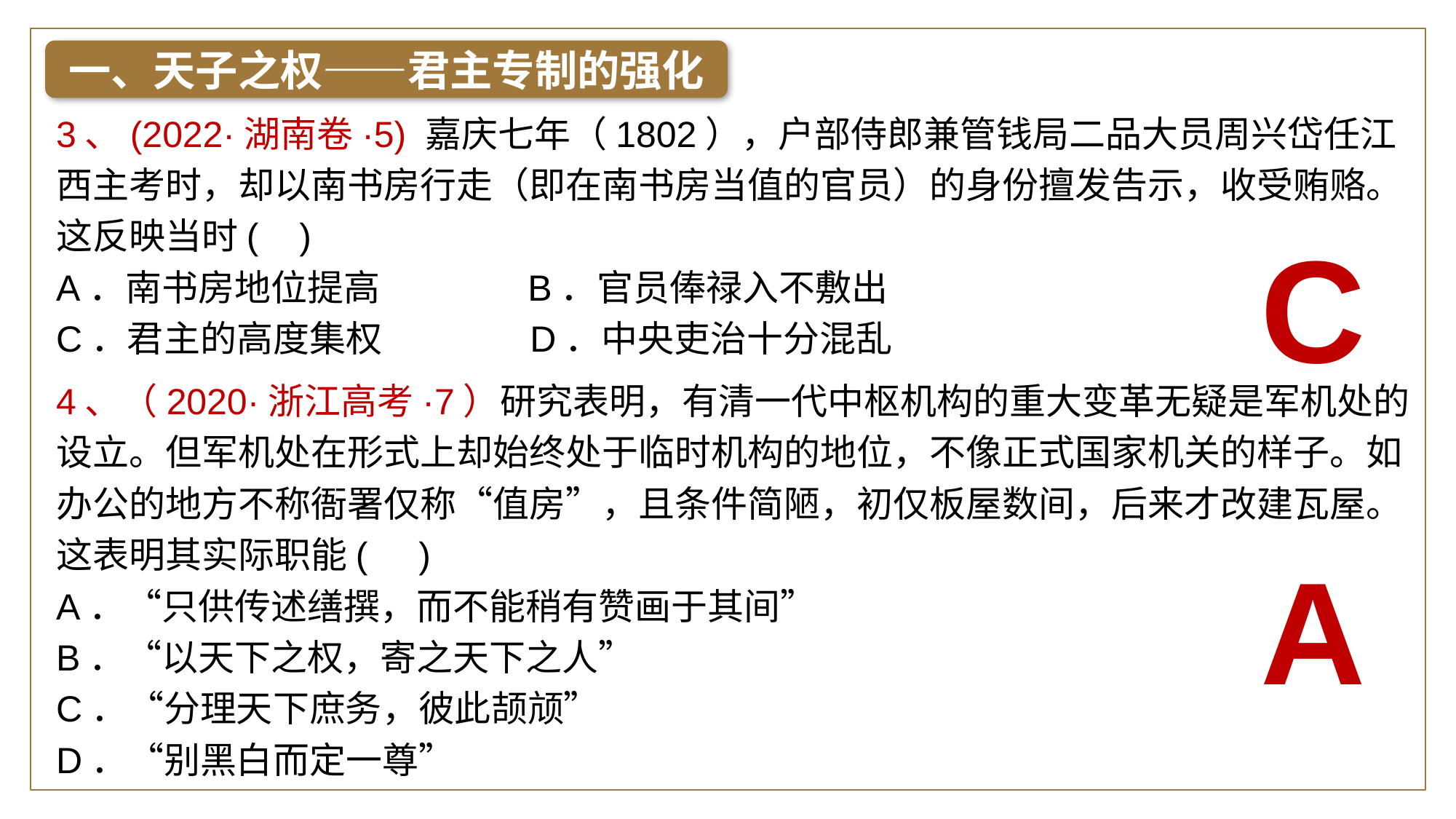

一、天子之权——君主专制的强化
3、(2022·湖南卷·5) 嘉庆七年（1802），户部侍郎兼管钱局二品大员周兴岱任江西主考时，却以南书房行走（即在南书房当值的官员）的身份擅发告示，收受贿赂。这反映当时(    )
A．南书房地位提高                 B．官员俸禄入不敷出
C．君主的高度集权                 D．中央吏治十分混乱
C
4、（2020·浙江高考·7）研究表明，有清一代中枢机构的重大变革无疑是军机处的设立。但军机处在形式上却始终处于临时机构的地位，不像正式国家机关的样子。如办公的地方不称衙署仅称“值房”，且条件简陋，初仅板屋数间，后来才改建瓦屋。这表明其实际职能(     )
A．“只供传述缮撰，而不能稍有赞画于其间”
B．“以天下之权，寄之天下之人”
C．“分理天下庶务，彼此颉颃”
D．“别黑白而定一尊”
A